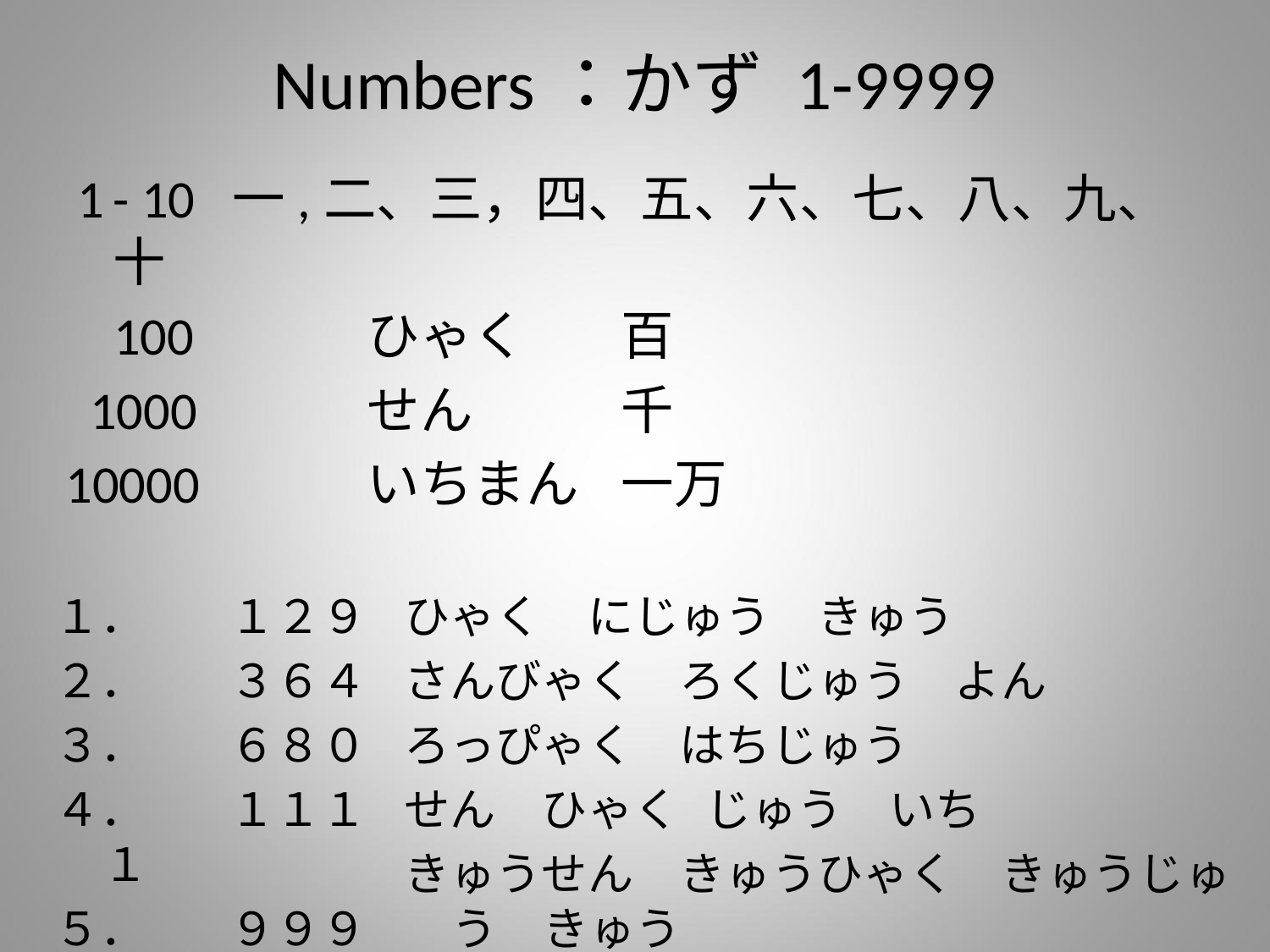

# Numbers：かず 1-9999
 1	- 10  一,二、三，四、五、六、七、八、九、十
    100		ひゃく	百
  1000		せん		千
10000		いちまん	一万
１．　	１２９
２．	３６４
３．	６８０
４．	１１１１
５．	９９９９
ひゃく　にじゅう　きゅう
さんびゃく　ろくじゅう　よん
ろっぴゃく　はちじゅう
せん　ひゃく	じゅう　いち
きゅうせん　きゅうひゃく　きゅうじゅう　きゅう